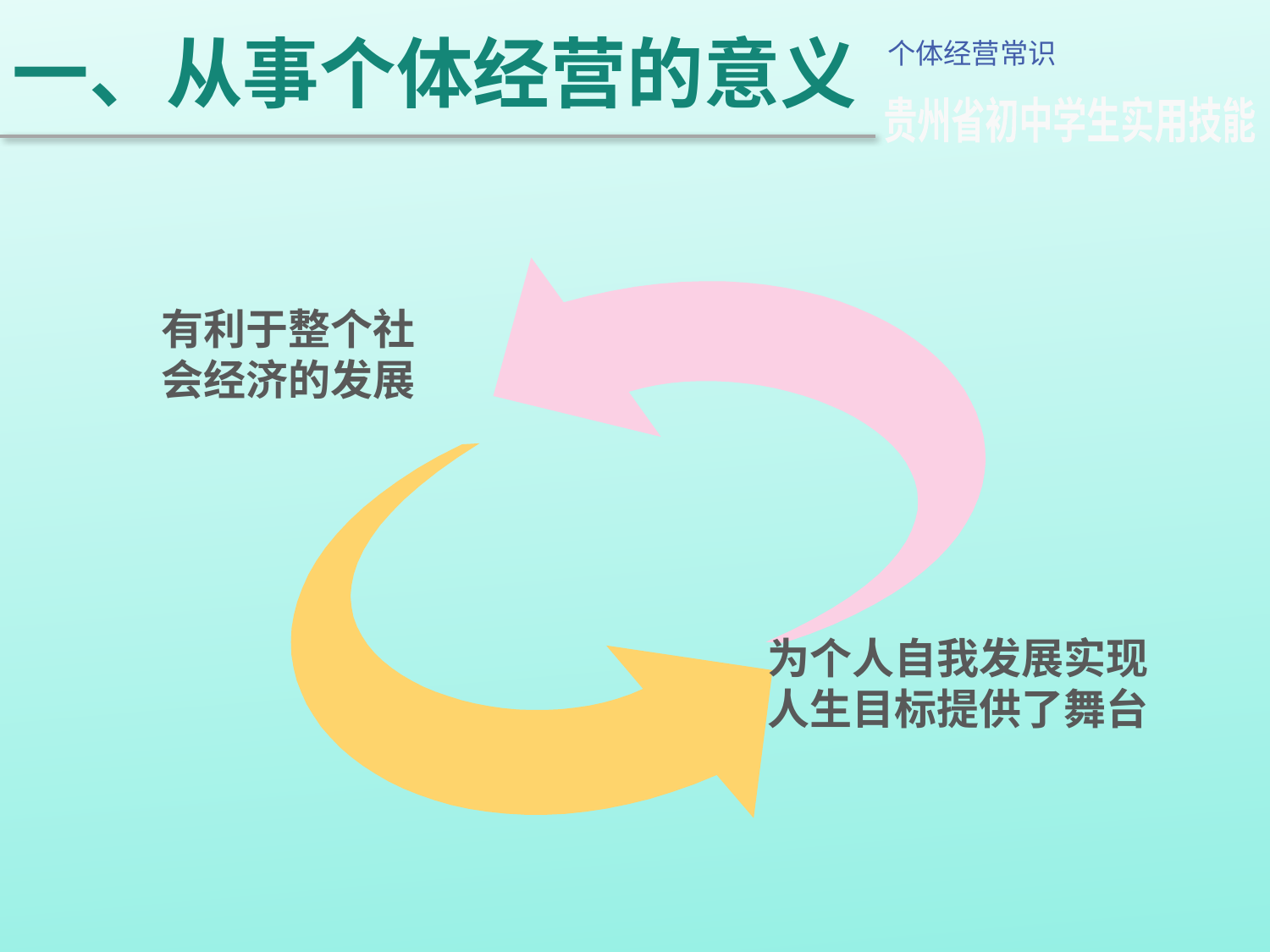

一、从事个体经营的意义
个体经营常识
贵州省初中学生实用技能

有利于整个社会经济的发展

为个人自我发展实现人生目标提供了舞台